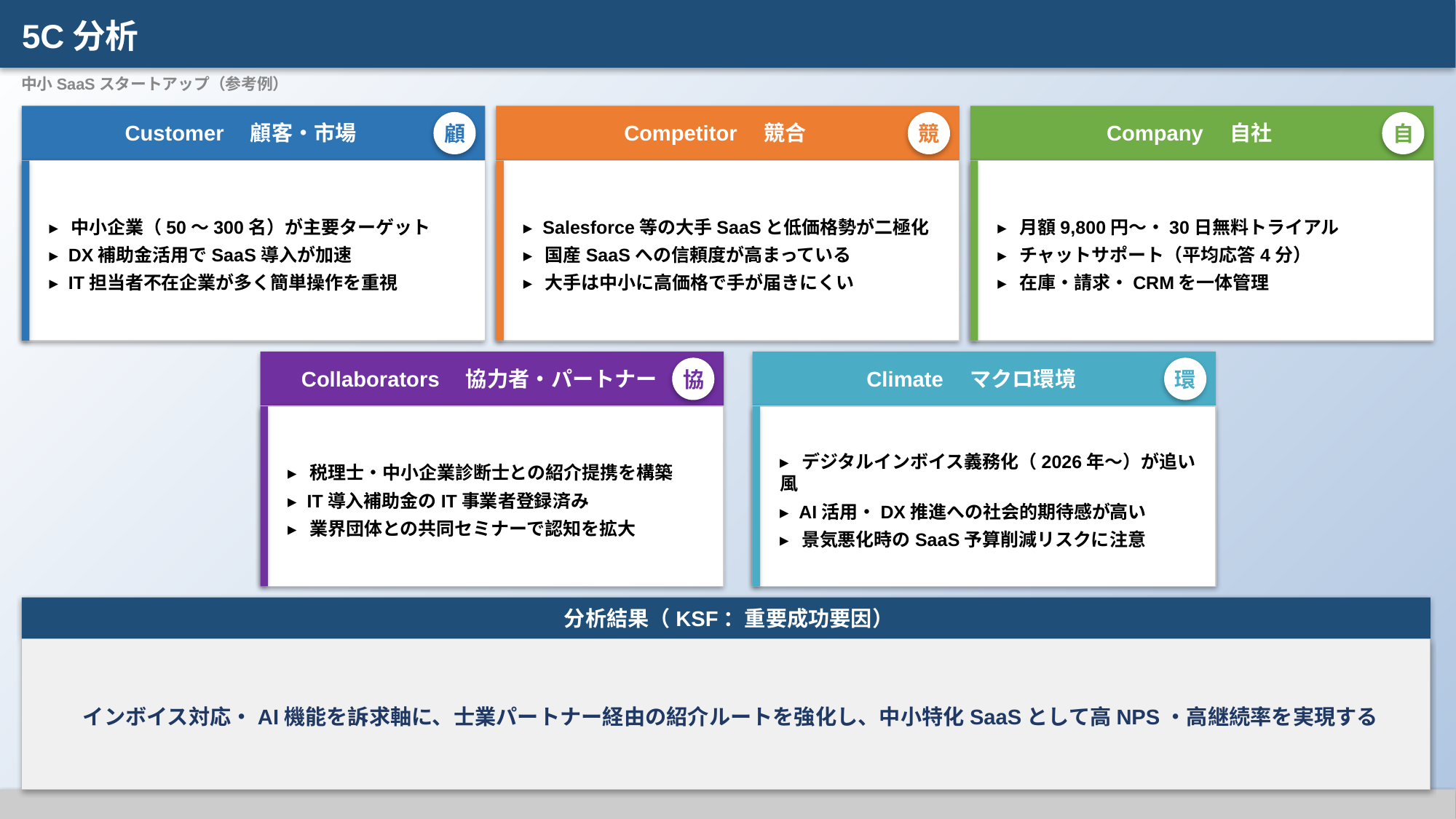

5C分析
中小SaaSスタートアップ（参考例）
Customer　顧客・市場
Competitor　競合
Company　自社
顧
競
自
▸  中小企業（50〜300名）が主要ターゲット
▸  DX補助金活用でSaaS導入が加速
▸  IT担当者不在企業が多く簡単操作を重視

▸  Salesforce等の大手SaaSと低価格勢が二極化
▸  国産SaaSへの信頼度が高まっている
▸  大手は中小に高価格で手が届きにくい

▸  月額9,800円〜・30日無料トライアル
▸  チャットサポート（平均応答4分）
▸  在庫・請求・CRMを一体管理

Collaborators　協力者・パートナー
Climate　マクロ環境
協
環
▸  税理士・中小企業診断士との紹介提携を構築
▸  IT導入補助金のIT事業者登録済み
▸  業界団体との共同セミナーで認知を拡大

▸  デジタルインボイス義務化（2026年〜）が追い風
▸  AI活用・DX推進への社会的期待感が高い
▸  景気悪化時のSaaS予算削減リスクに注意

分析結果（KSF：重要成功要因）
インボイス対応・AI機能を訴求軸に、士業パートナー経由の紹介ルートを強化し、中小特化SaaSとして高NPS・高継続率を実現する